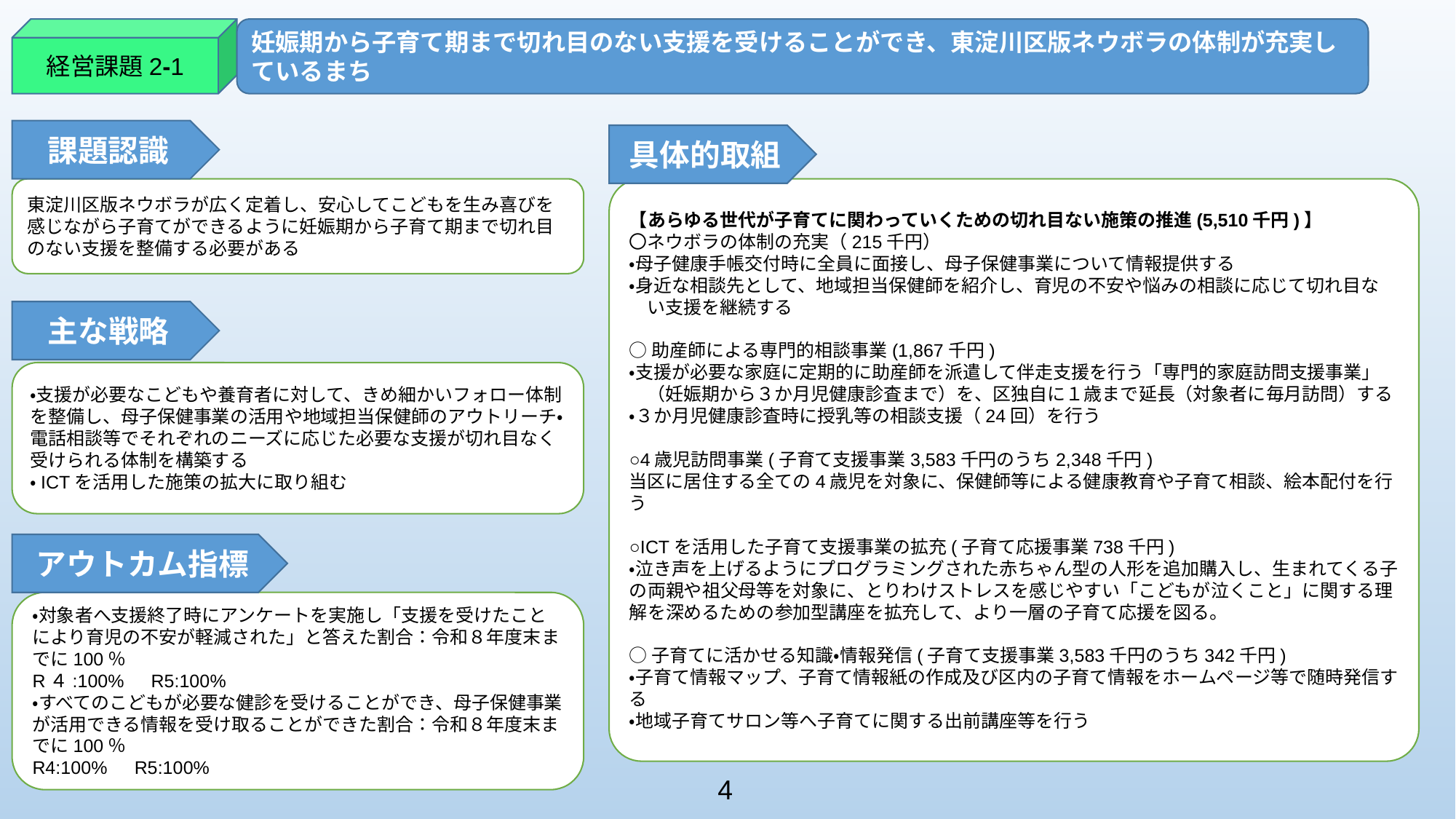

経営課題2-1
妊娠期から子育て期まで切れ目のない支援を受けることができ、東淀川区版ネウボラの体制が充実しているまち
課題認識
具体的取組
東淀川区版ネウボラが広く定着し、安心してこどもを生み喜びを感じながら子育てができるように妊娠期から子育て期まで切れ目のない支援を整備する必要がある
【あらゆる世代が子育てに関わっていくための切れ目ない施策の推進(5,510千円)】
〇ネウボラの体制の充実（215千円）
・母子健康手帳交付時に全員に面接し、母子保健事業について情報提供する
・身近な相談先として、地域担当保健師を紹介し、育児の不安や悩みの相談に応じて切れ目な
　い支援を継続する

○助産師による専門的相談事業(1,867千円)
・支援が必要な家庭に定期的に助産師を派遣して伴走支援を行う「専門的家庭訪問支援事業」　（妊娠期から３か月児健康診査まで）を、区独自に１歳まで延長（対象者に毎月訪問）する
・３か月児健康診査時に授乳等の相談支援（24回）を行う

○4歳児訪問事業(子育て支援事業3,583千円のうち2,348千円)
当区に居住する全ての4歳児を対象に、保健師等による健康教育や子育て相談、絵本配付を行う

○ICTを活用した子育て支援事業の拡充(子育て応援事業738千円)
・泣き声を上げるようにプログラミングされた赤ちゃん型の人形を追加購入し、生まれてくる子の両親や祖父母等を対象に、とりわけストレスを感じやすい「こどもが泣くこと」に関する理解を深めるための参加型講座を拡充して、より一層の子育て応援を図る。

○子育てに活かせる知識・情報発信(子育て支援事業3,583千円のうち342千円)
・子育て情報マップ、子育て情報紙の作成及び区内の子育て情報をホームページ等で随時発信する
・地域子育てサロン等へ子育てに関する出前講座等を行う
主な戦略
・支援が必要なこどもや養育者に対して、きめ細かいフォロー体制を整備し、母子保健事業の活用や地域担当保健師のアウトリーチ・電話相談等でそれぞれのニーズに応じた必要な支援が切れ目なく受けられる体制を構築する
・ICTを活用した施策の拡大に取り組む
アウトカム指標
・対象者へ支援終了時にアンケートを実施し「支援を受けたことにより育児の不安が軽減された」と答えた割合：令和８年度末までに100％
R４:100%　R5:100%
・すべてのこどもが必要な健診を受けることができ、母子保健事業が活用できる情報を受け取ることができた割合：令和８年度末までに100％
R4:100%　R5:100%
4